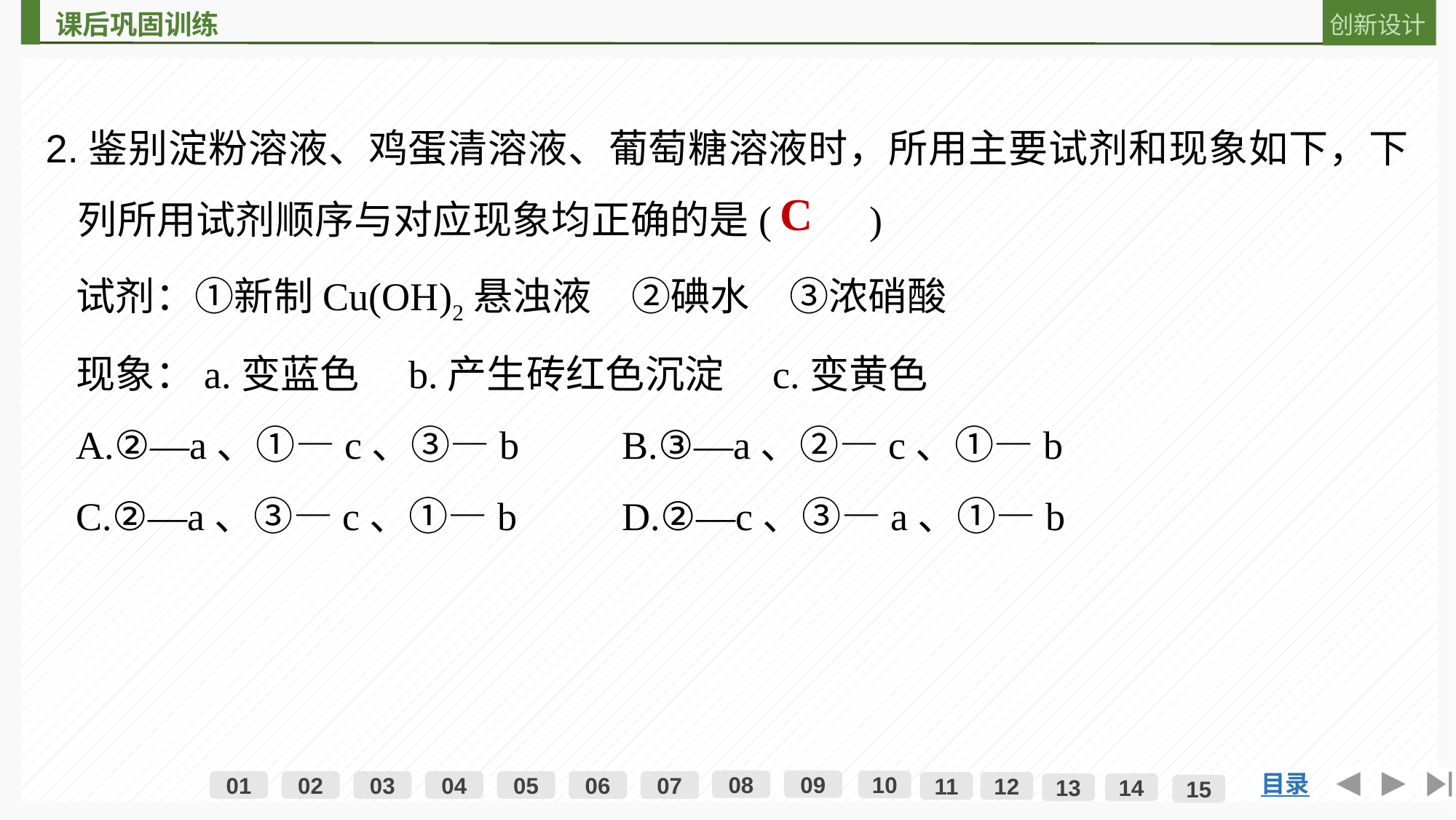

2.鉴别淀粉溶液、鸡蛋清溶液、葡萄糖溶液时，所用主要试剂和现象如下，下列所用试剂顺序与对应现象均正确的是(　　)
C
试剂：①新制Cu(OH)2悬浊液　②碘水　③浓硝酸
现象：a.变蓝色　b.产生砖红色沉淀　c.变黄色
A.②—a、①—c、③—b  	B.③—a、②—c、①—b
C.②—a、③—c、①—b  	D.②—c、③—a、①—b